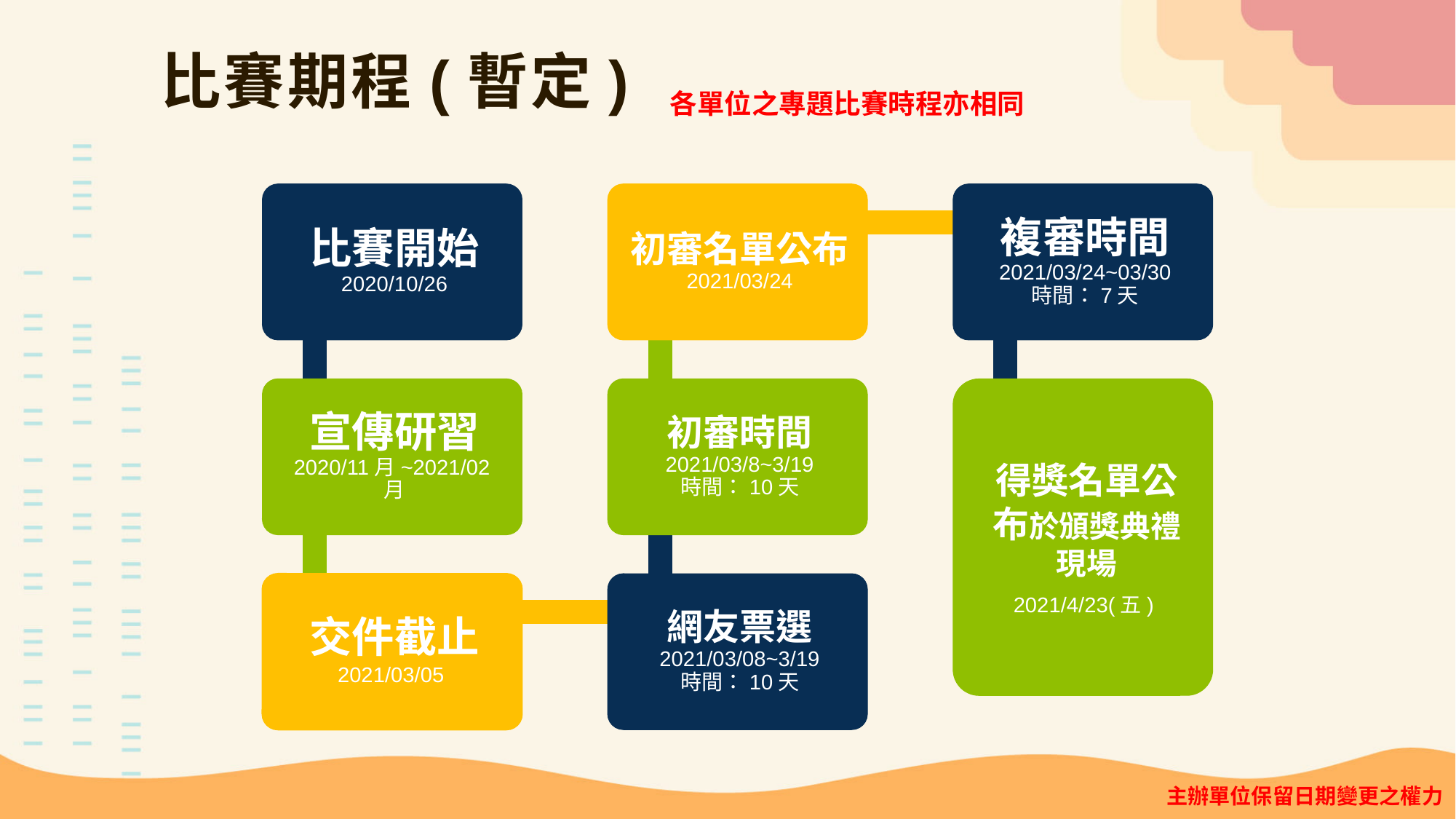

# 比賽期程(暫定)

各單位之專題比賽時程亦相同
比賽開始
2020/10/26
宣傳研習
2020/11月~2021/02月
交件截止
2021/03/05
網友票選
2021/03/08~3/19
時間：10天
初審時間
2021/03/8~3/19
時間：10天
初審名單公布
2021/03/24
複審時間
2021/03/24~03/30
時間：7天
得獎名單公布於頒獎典禮現場
2021/4/23(五)
主辦單位保留日期變更之權力